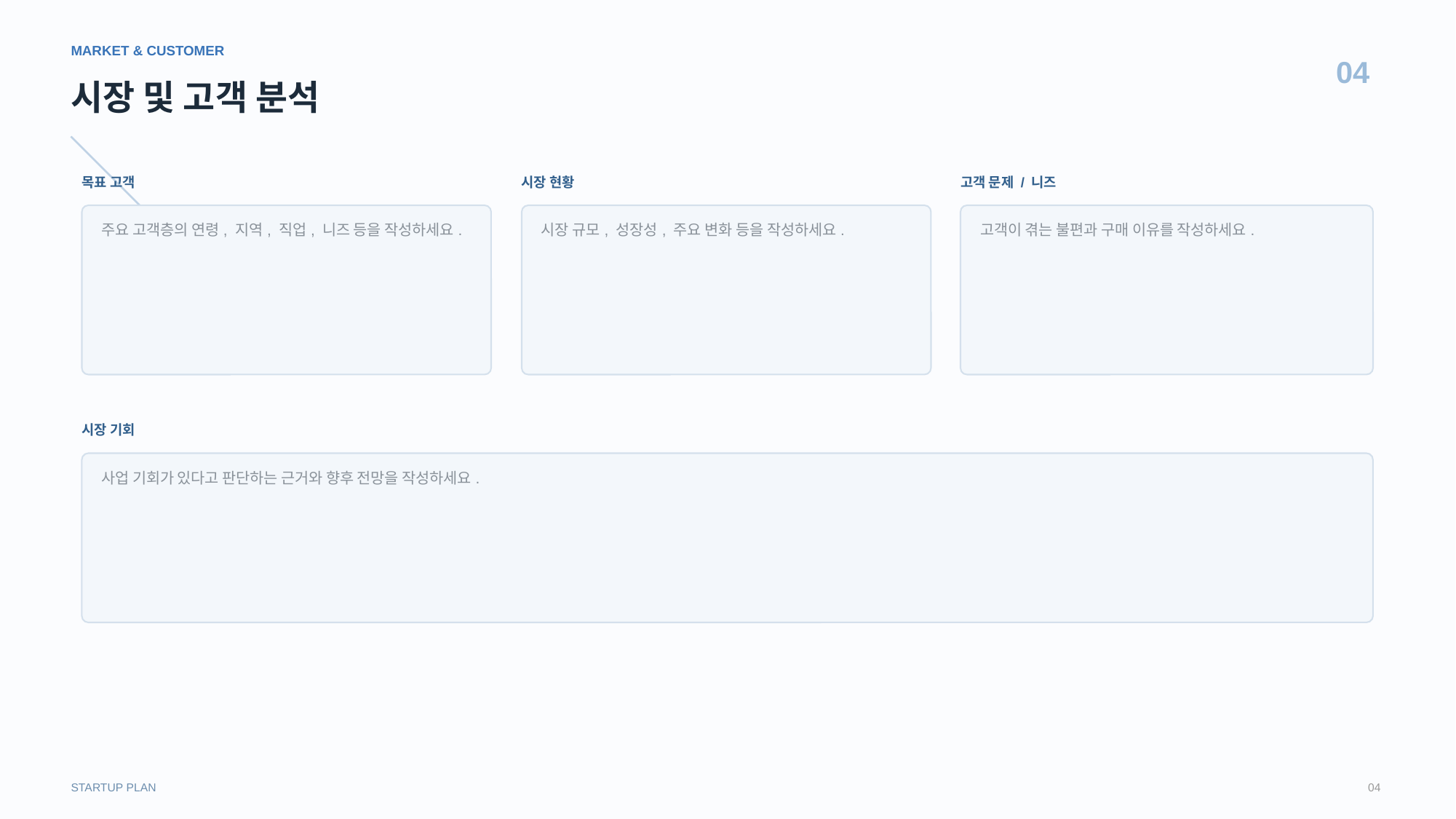

MARKET & CUSTOMER
04
시장 및 고객 분석

목표 고객
시장 현황
고객 문제 / 니즈

주요 고객층의 연령, 지역, 직업, 니즈 등을 작성하세요.
시장 규모, 성장성, 주요 변화 등을 작성하세요.
고객이 겪는 불편과 구매 이유를 작성하세요.
시장 기회

사업 기회가 있다고 판단하는 근거와 향후 전망을 작성하세요.
STARTUP PLAN
04